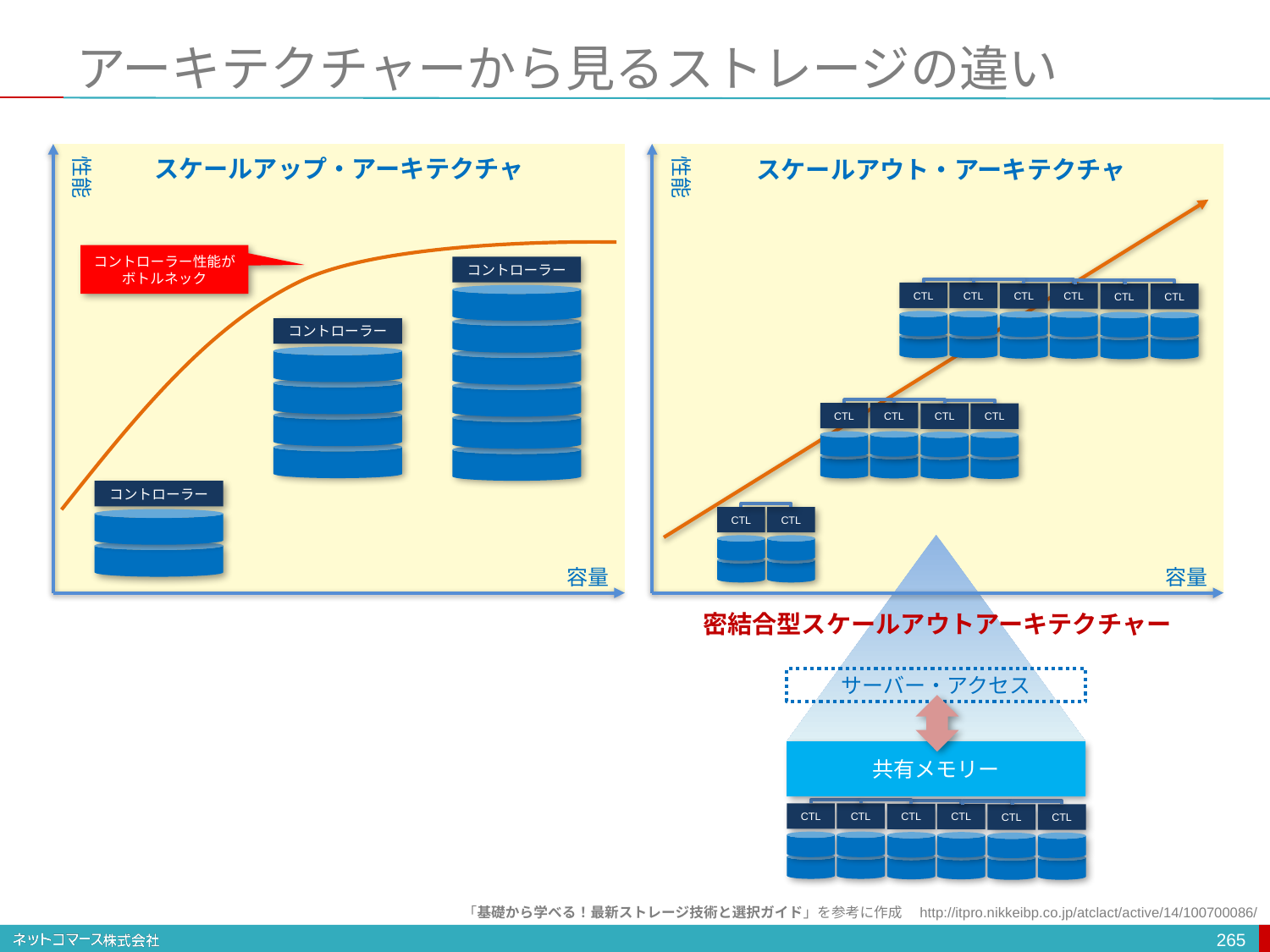

# アーキテクチャーから見るストレージの違い
性能
性能

スケールアップ・アーキテクチャ
スケールアウト・アーキテクチャ

コントローラー性能が
ボトルネック
コントローラー
CTL
CTL
CTL
CTL
CTL
CTL

コントローラー

CTL
CTL
CTL
CTL

コントローラー
CTL
CTL

容量
容量
密結合型スケールアウトアーキテクチャー
サーバー・アクセス

共有メモリー
CTL
CTL
CTL
CTL
CTL
CTL

「基礎から学べる！最新ストレージ技術と選択ガイド」を参考に作成　http://itpro.nikkeibp.co.jp/atclact/active/14/100700086/
265